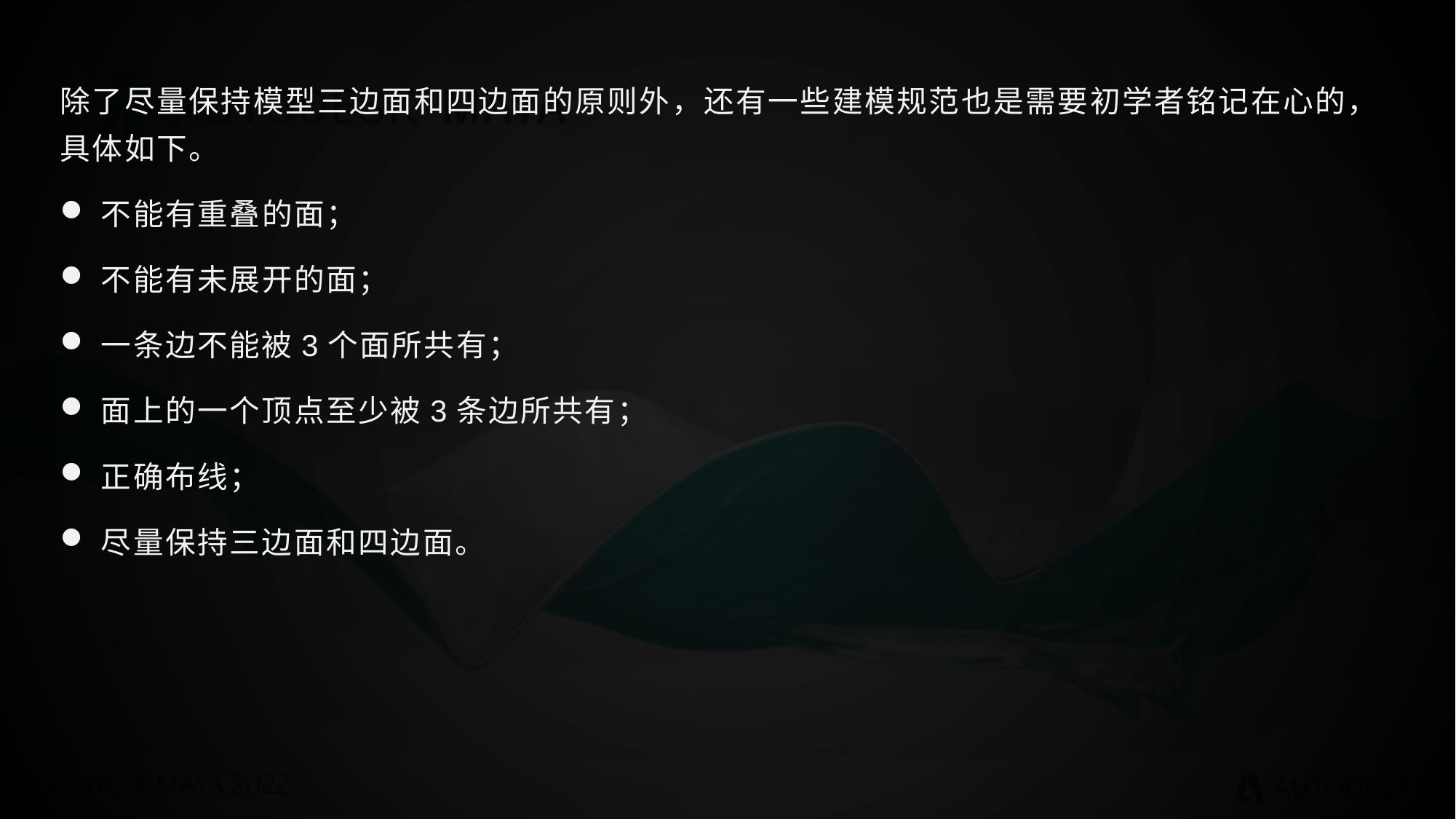

除了尽量保持模型三边面和四边面的原则外，还有一些建模规范也是需要初学者铭记在心的，具体如下。
不能有重叠的面；
不能有未展开的面；
一条边不能被3个面所共有；
面上的一个顶点至少被3条边所共有；
正确布线；
尽量保持三边面和四边面。